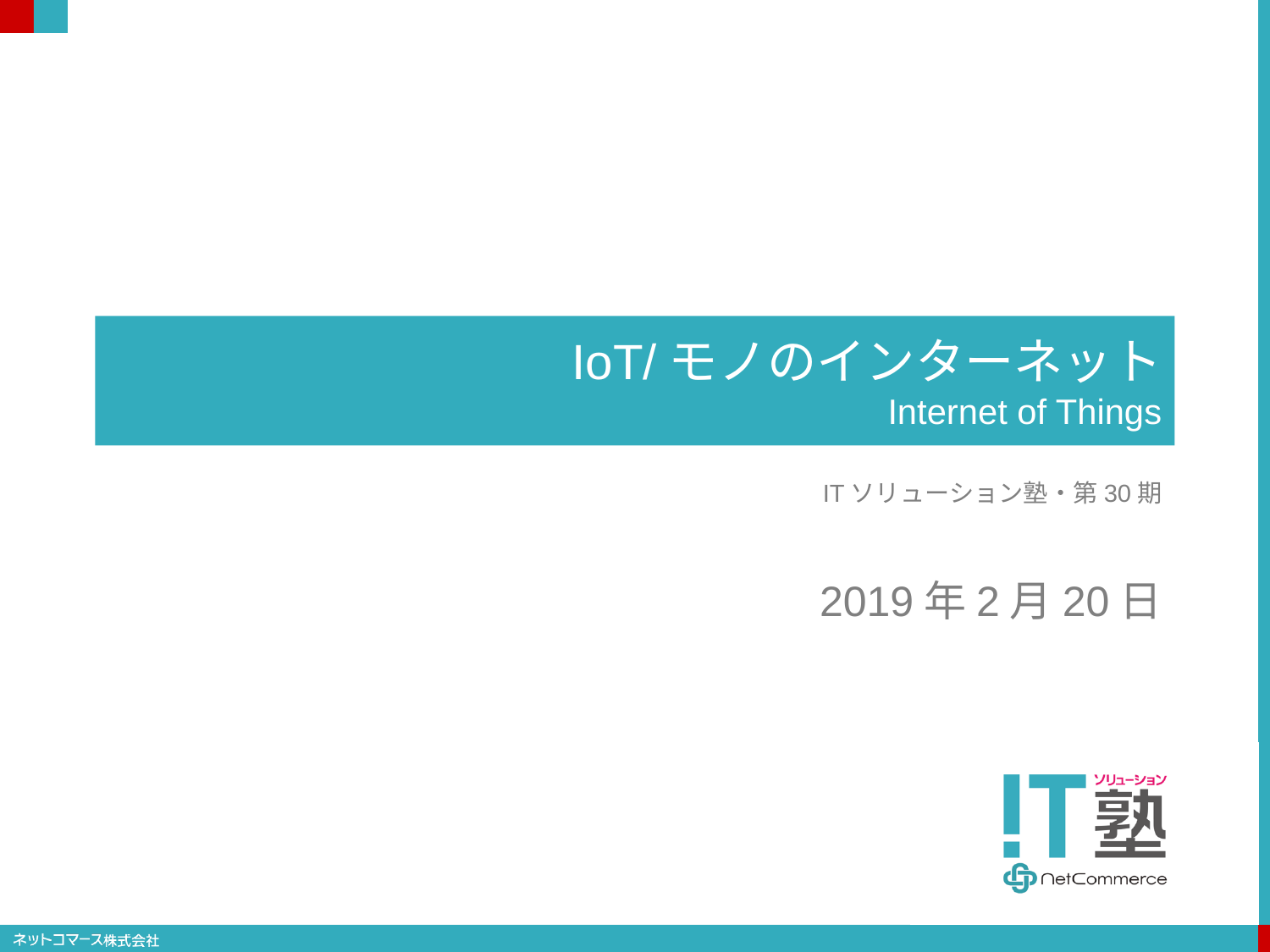

# IoT/モノのインターネット Internet of Things
ITソリューション塾・第30期

2019年2月20日